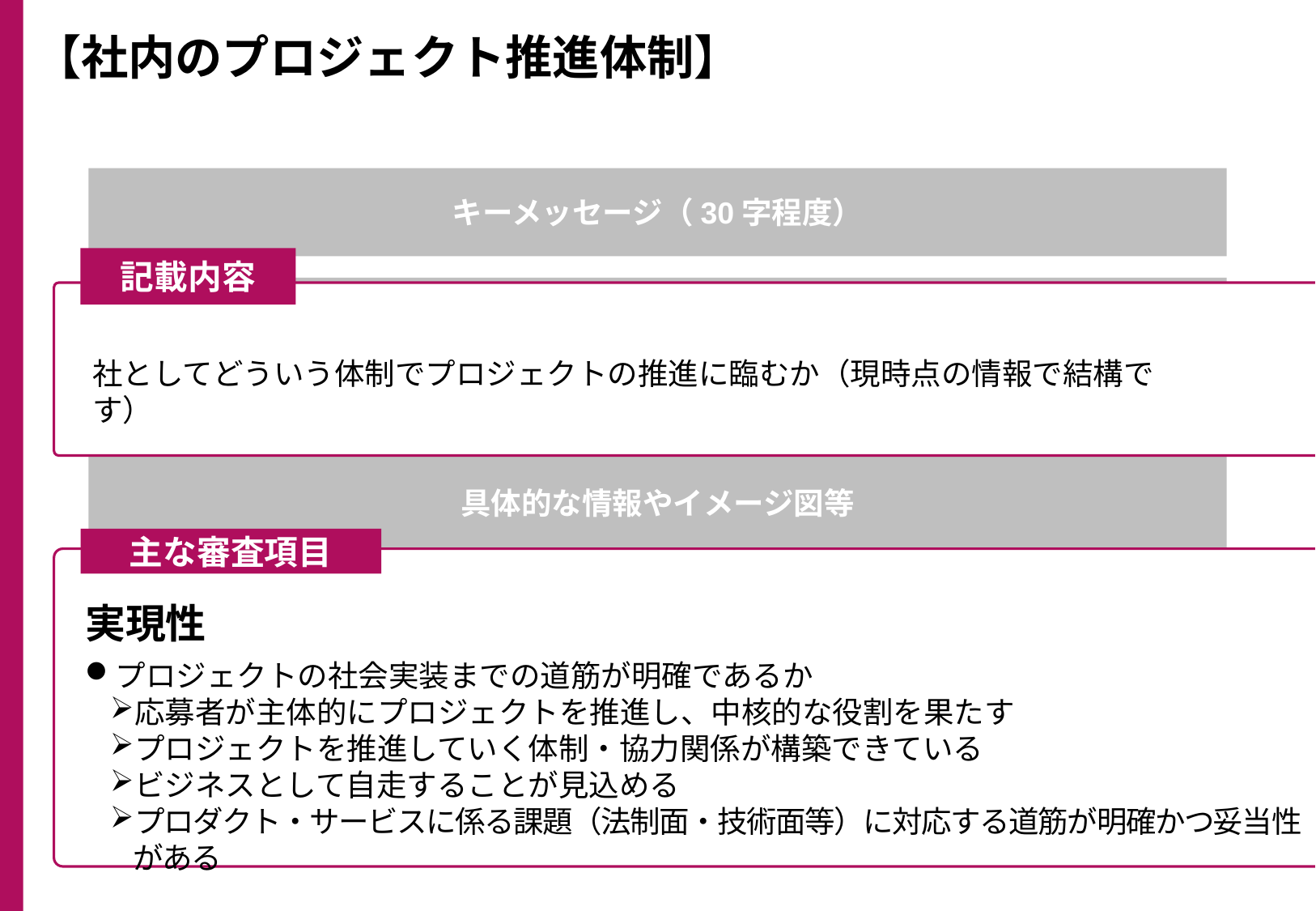

【社内のプロジェクト推進体制】
キーメッセージ（30字程度）
記載内容

社としてどういう体制でプロジェクトの推進に臨むか（現時点の情報で結構です）
具体的な情報やイメージ図等
主な審査項目

実現性
プロジェクトの社会実装までの道筋が明確であるか
応募者が主体的にプロジェクトを推進し、中核的な役割を果たす
プロジェクトを推進していく体制・協力関係が構築できている
ビジネスとして自走することが見込める
プロダクト・サービスに係る課題（法制面・技術面等）に対応する道筋が明確かつ妥当性がある